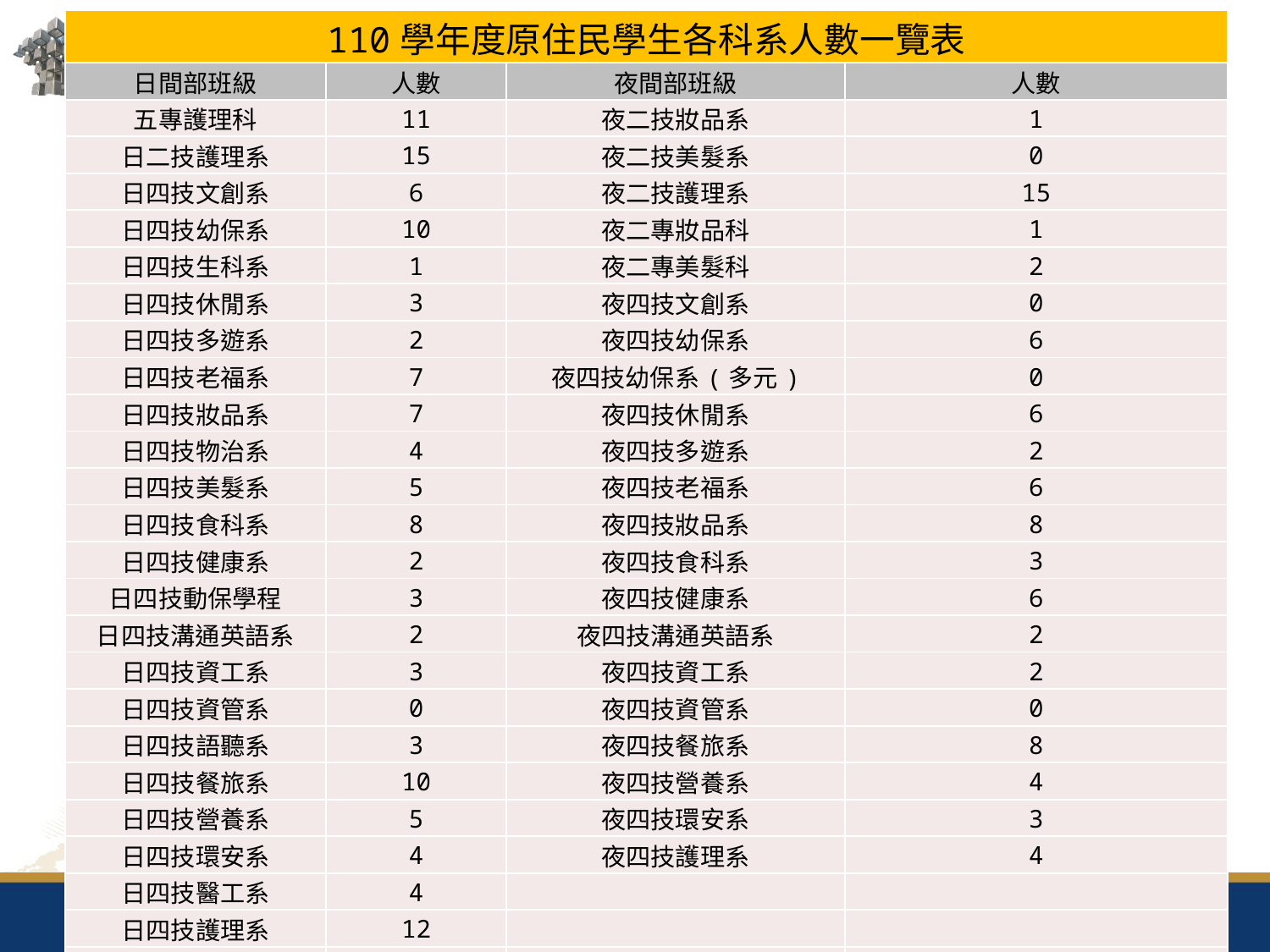

| 110學年度原住民學生各科系人數一覽表 |  |  |  |
| --- | --- | --- | --- |
| 日間部班級 | 人數 | 夜間部班級 | 人數 |
| 五專護理科 | 11 | 夜二技妝品系 | 1 |
| 日二技護理系 | 15 | 夜二技美髮系 | 0 |
| 日四技文創系 | 6 | 夜二技護理系 | 15 |
| 日四技幼保系 | 10 | 夜二專妝品科 | 1 |
| 日四技生科系 | 1 | 夜二專美髮科 | 2 |
| 日四技休閒系 | 3 | 夜四技文創系 | 0 |
| 日四技多遊系 | 2 | 夜四技幼保系 | 6 |
| 日四技老福系 | 7 | 夜四技幼保系(多元) | 0 |
| 日四技妝品系 | 7 | 夜四技休閒系 | 6 |
| 日四技物治系 | 4 | 夜四技多遊系 | 2 |
| 日四技美髮系 | 5 | 夜四技老福系 | 6 |
| 日四技食科系 | 8 | 夜四技妝品系 | 8 |
| 日四技健康系 | 2 | 夜四技食科系 | 3 |
| 日四技動保學程 | 3 | 夜四技健康系 | 6 |
| 日四技溝通英語系 | 2 | 夜四技溝通英語系 | 2 |
| 日四技資工系 | 3 | 夜四技資工系 | 2 |
| 日四技資管系 | 0 | 夜四技資管系 | 0 |
| 日四技語聽系 | 3 | 夜四技餐旅系 | 8 |
| 日四技餐旅系 | 10 | 夜四技營養系 | 4 |
| 日四技營養系 | 5 | 夜四技環安系 | 3 |
| 日四技環安系 | 4 | 夜四技護理系 | 4 |
| 日四技醫工系 | 4 |  |  |
| 日四技護理系 | 12 |  |  |
| 四技護理專班 | 1 |  |  |
| 老福所 | 1 |  |  |
| 妝品所 | 0 |  |  |
| 妝品所專班 | 0 |  |  |
| 總計 | 129 | 總計 | 79 |